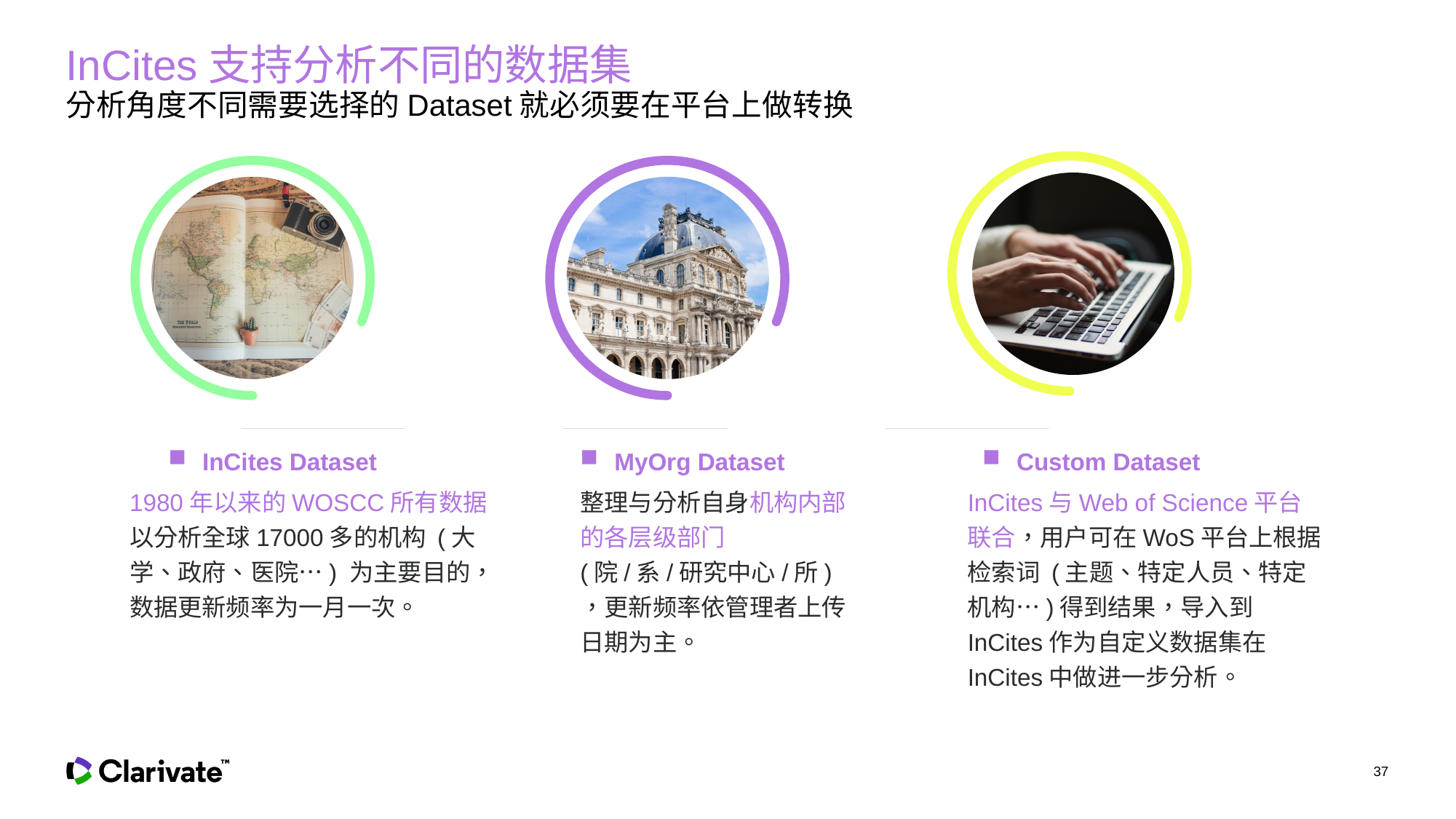

# InCites支持分析不同的数据集
分析角度不同需要选择的Dataset就必须要在平台上做转换

InCites Dataset
1980年以来的WOSCC所有数据
以分析全球17000多的机构 (大学、政府、医院…) 为主要目的，数据更新频率为一月一次。
MyOrg Dataset
整理与分析自身机构内部的各层级部门 (院/系/研究中心/所)，更新频率依管理者上传日期为主。
Custom Dataset
InCites与Web of Science平台联合，用户可在WoS平台上根据检索词 (主题、特定人员、特定机构…)得到结果，导入到InCites作为自定义数据集在InCites中做进一步分析。
37